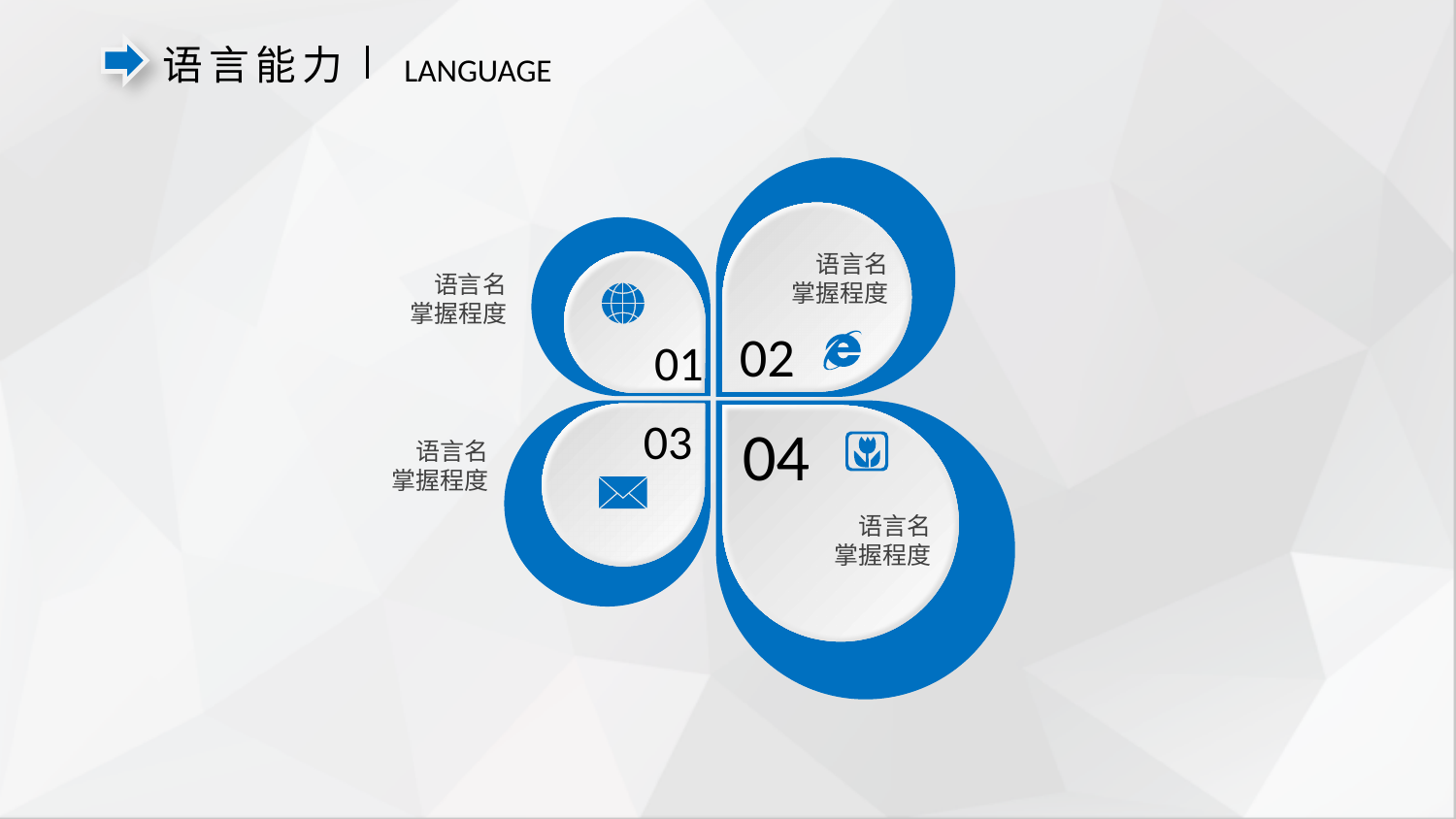

语言能力

LANGUAGE

语言名
掌握程度
02

01
语言名
掌握程度

03

04

语言名
掌握程度
语言名
掌握程度
延时符